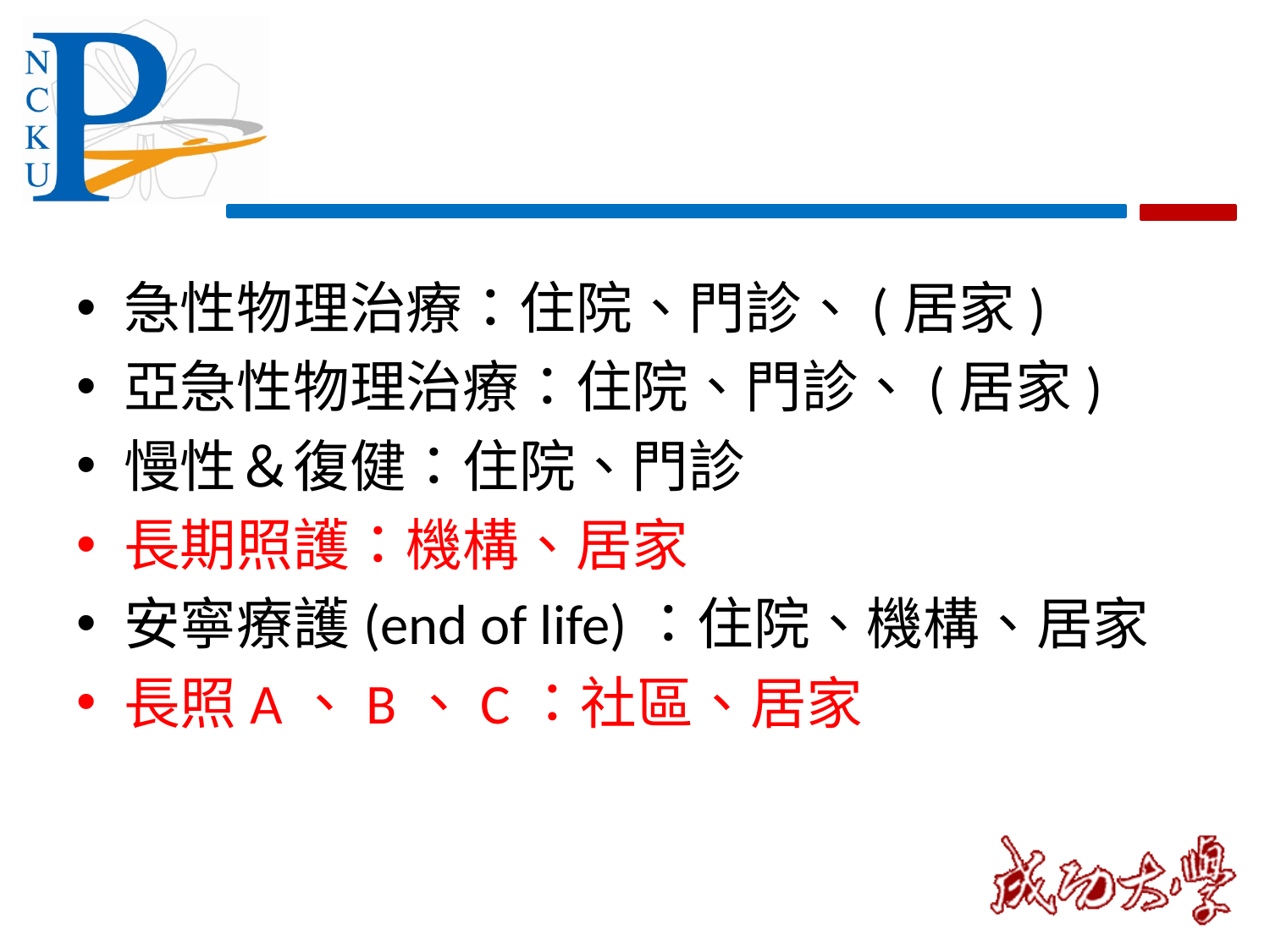

#
急性物理治療：住院、門診、(居家)
亞急性物理治療：住院、門診、(居家)
慢性＆復健：住院、門診
長期照護：機構、居家
安寧療護(end of life)：住院、機構、居家
長照A、B、C：社區、居家